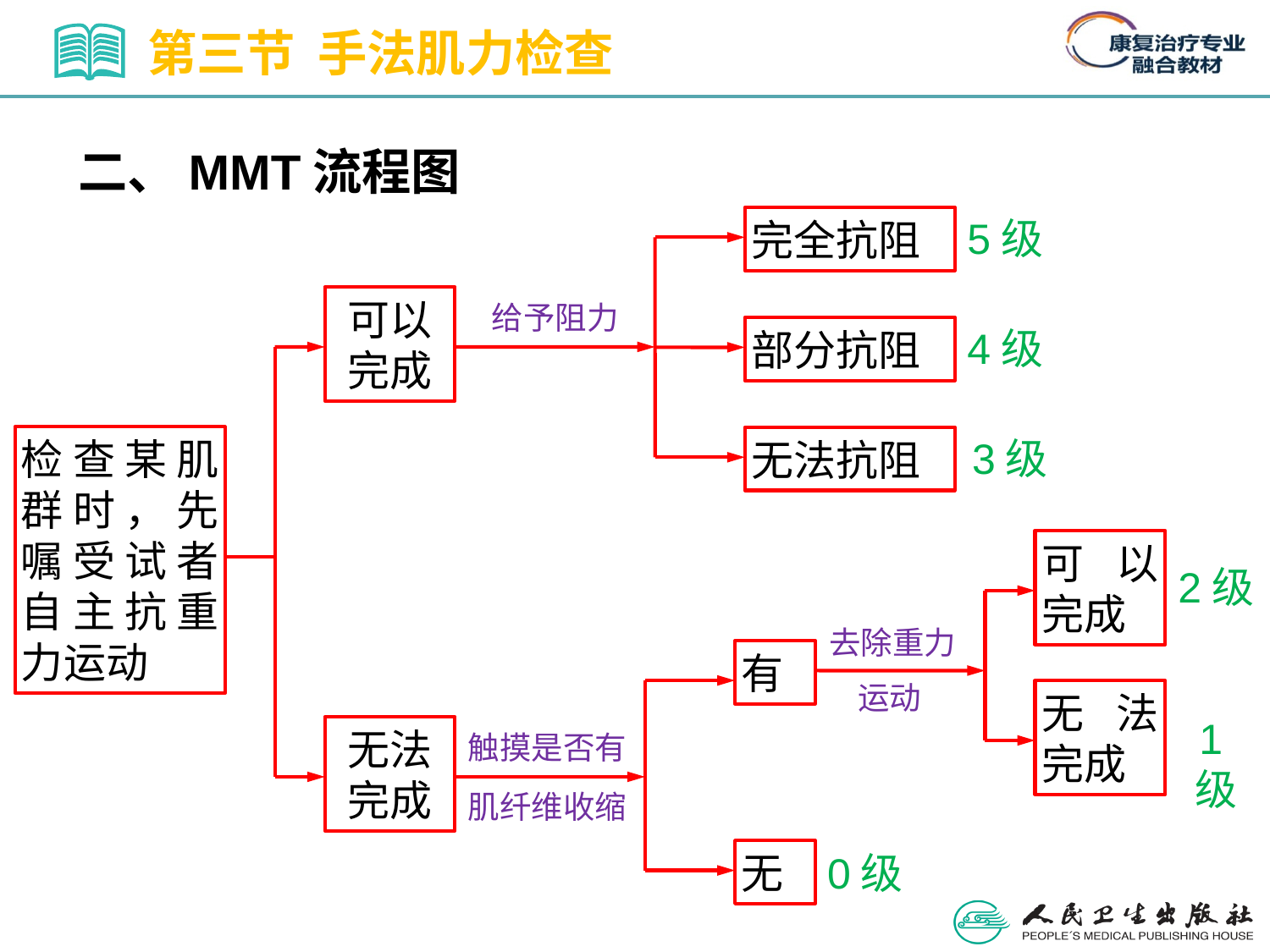

第三节  手法肌力检查

二、MMT流程图
5级
完全抗阻

可以完成
给予阻力
4级
部分抗阻

3级
检查某肌群时，先嘱受试者自主抗重力运动
无法抗阻

可以完成
2级

去除重力
有

运动
无法完成

1级
无法完成
触摸是否有

肌纤维收缩
无
0级